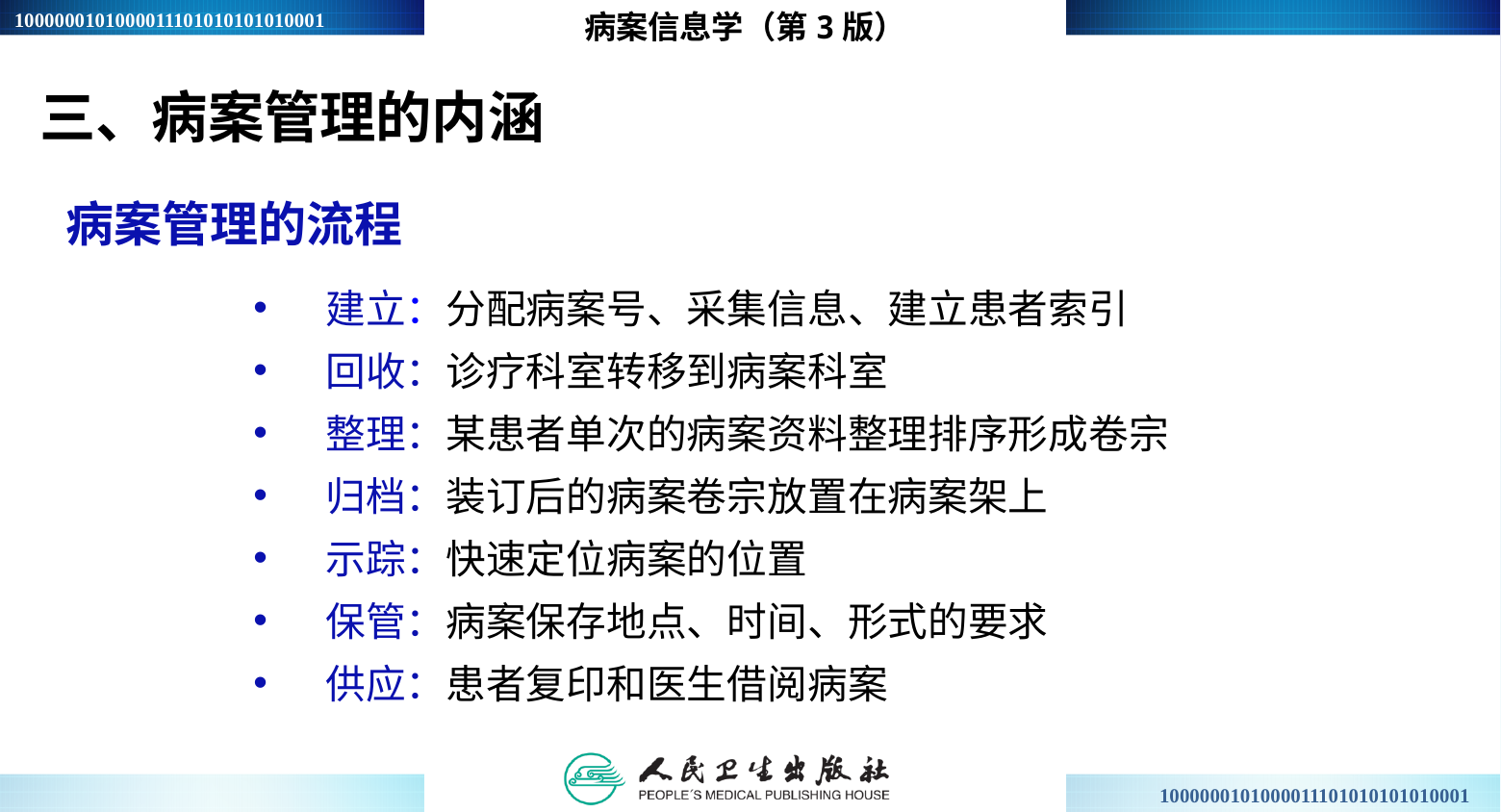

病案信息学（第3版）
三、病案管理的内涵
病案管理的流程
建立：分配病案号、采集信息、建立患者索引
回收：诊疗科室转移到病案科室
整理：某患者单次的病案资料整理排序形成卷宗
归档：装订后的病案卷宗放置在病案架上
示踪：快速定位病案的位置
保管：病案保存地点、时间、形式的要求
供应：患者复印和医生借阅病案